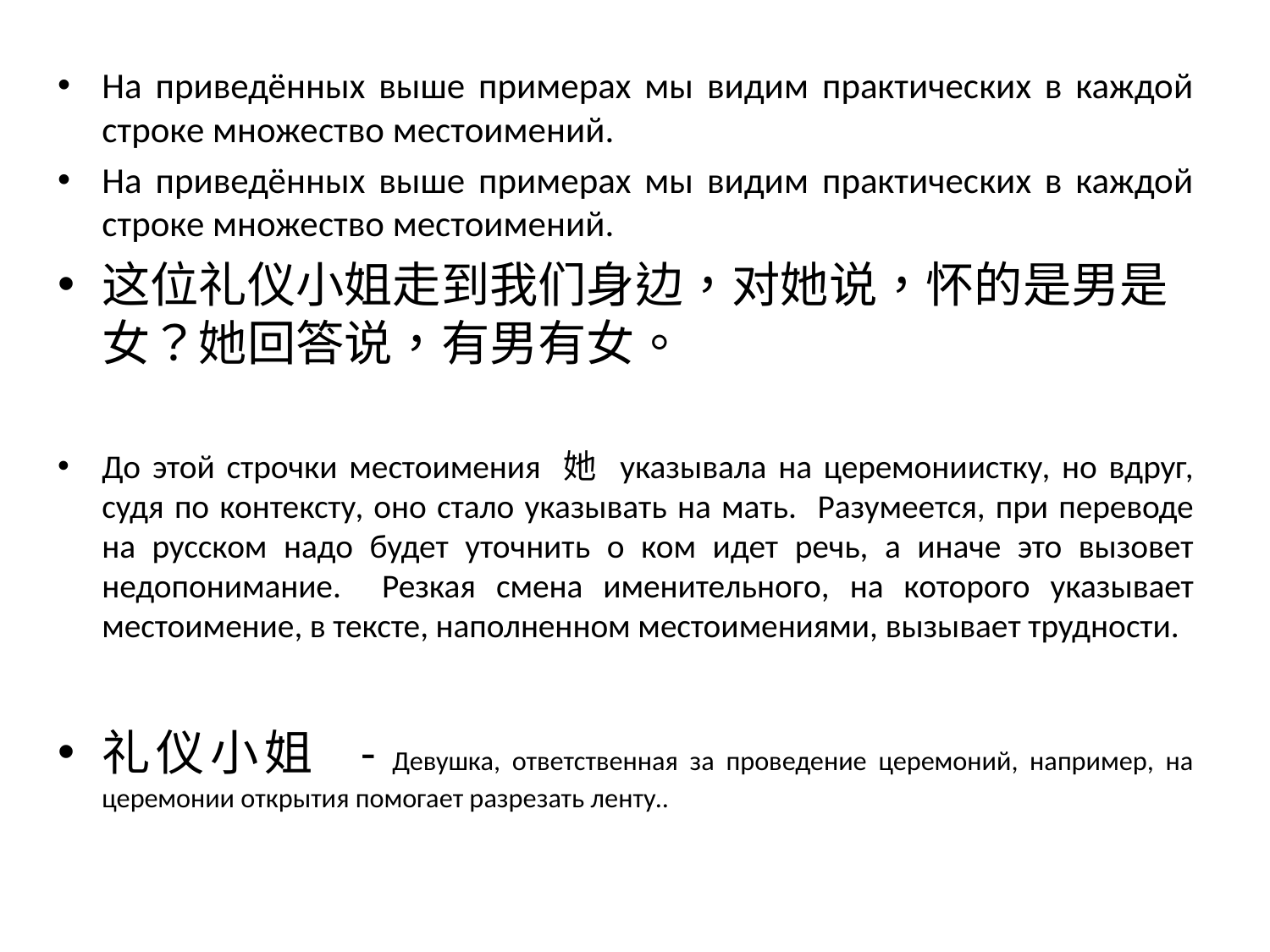

На приведённых выше примерах мы видим практических в каждой строке множество местоимений.
На приведённых выше примерах мы видим практических в каждой строке множество местоимений.
这位礼仪小姐走到我们身边，对她说，怀的是男是女？她回答说，有男有女。

До этой строчки местоимения 她 указывала на церемониистку, но вдруг, судя по контексту, оно стало указывать на мать.  Разумеется, при переводе на русском надо будет уточнить о ком идет речь, а иначе это вызовет недопонимание.  Резкая смена именительного, на которого указывает местоимение, в тексте, наполненном местоимениями, вызывает трудности.

礼仪小姐  - Девушка, ответственная за проведение церемоний, например, на церемонии открытия помогает разрезать ленту..